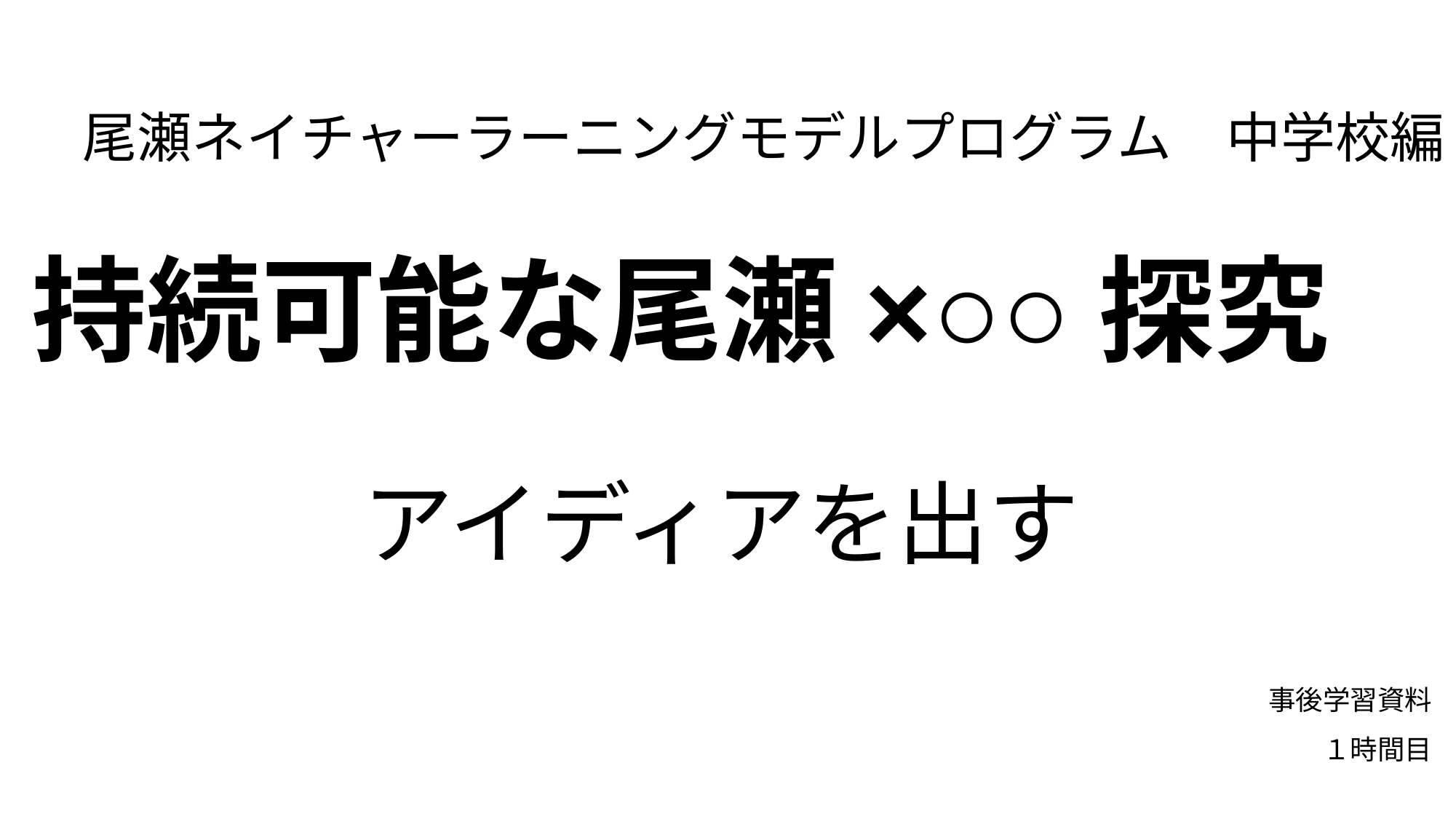

# 尾瀬ネイチャーラーニングモデルプログラム　中学校編 持続可能な尾瀬×○○探究
アイディアを出す
事後学習資料
１時間目